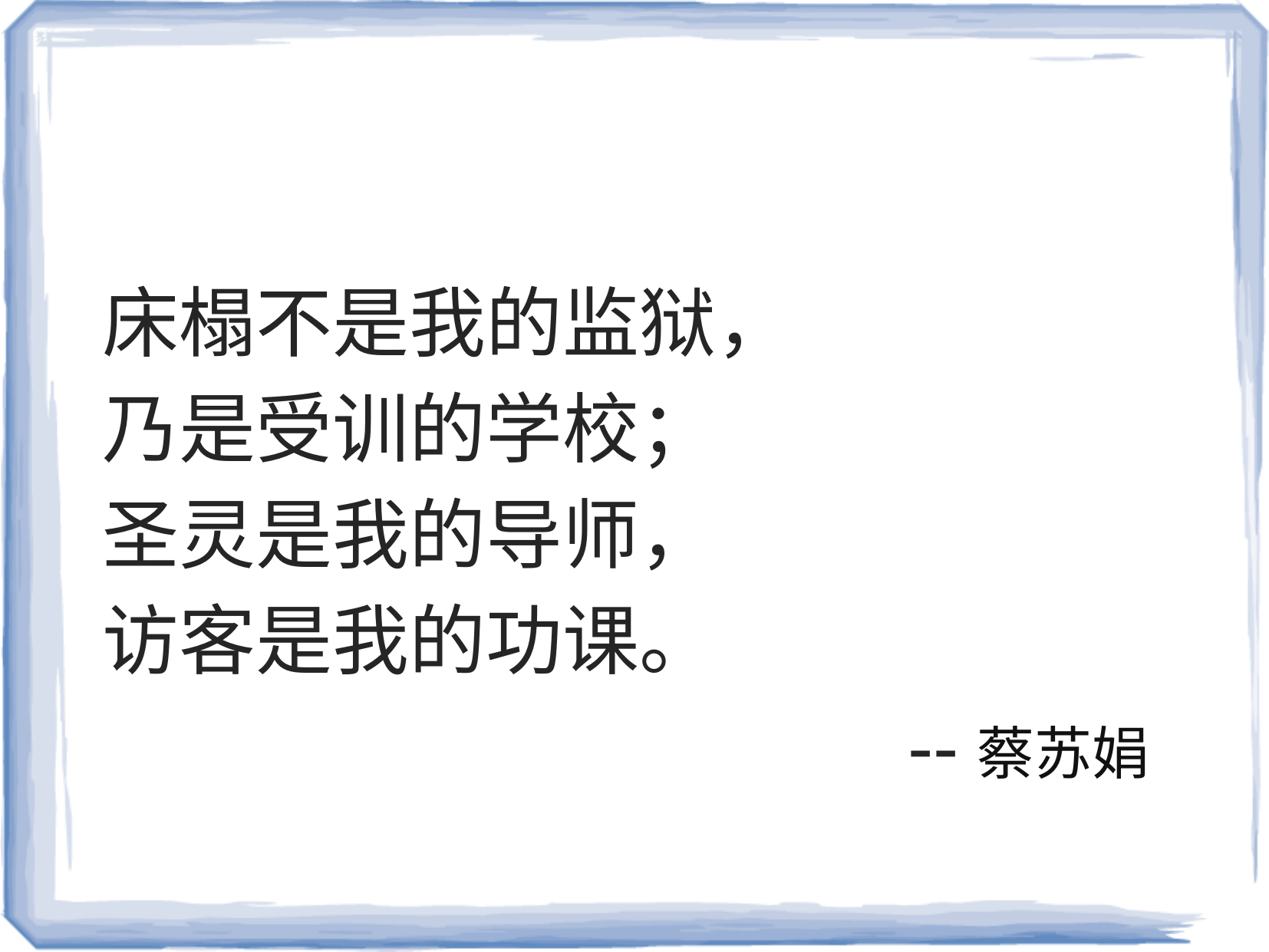

#
床榻不是我的监狱，
乃是受训的学校；
圣灵是我的导师，
访客是我的功课。
							--蔡苏娟